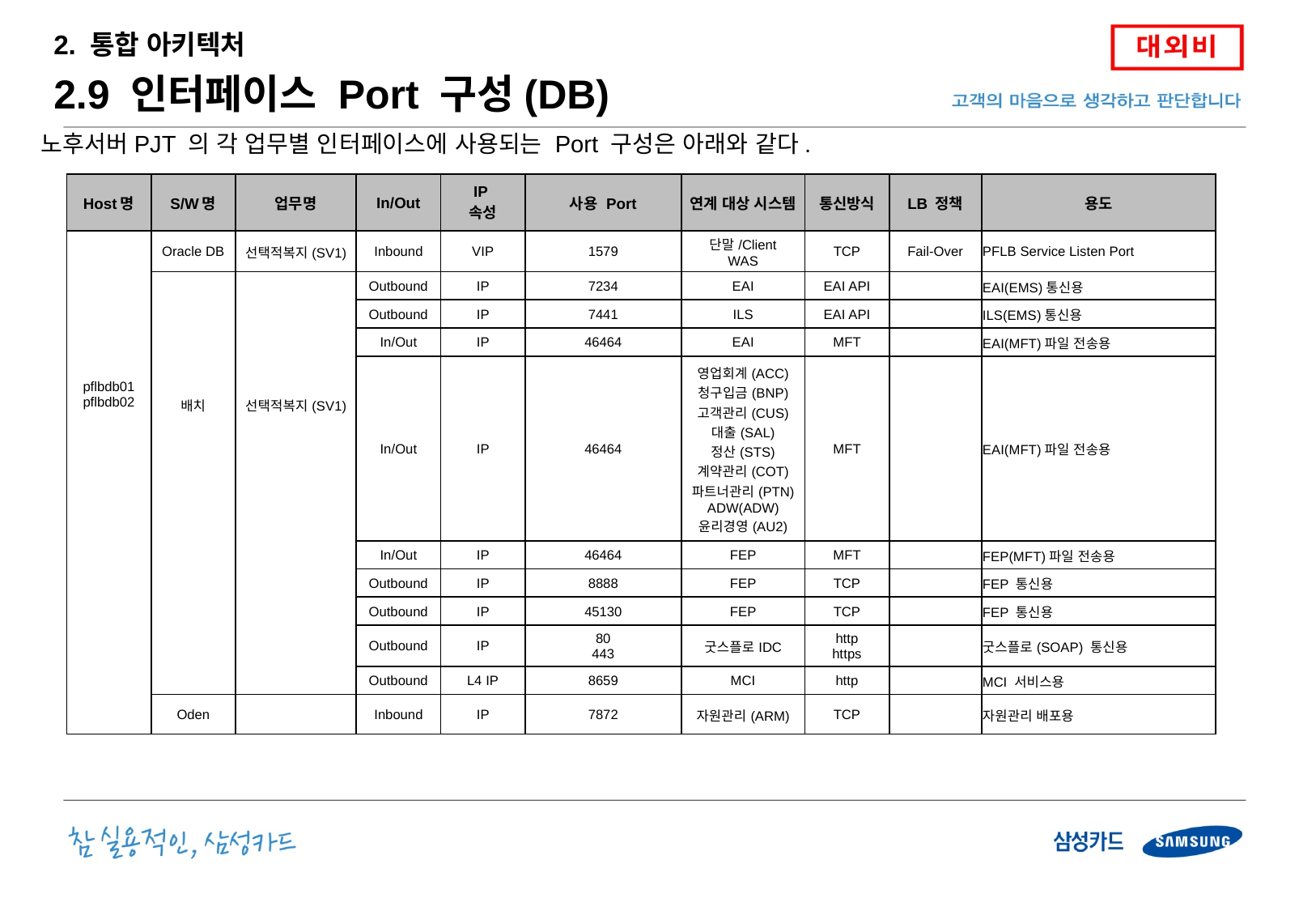

2. 통합 아키텍처
2.9 인터페이스 Port 구성(DB)
노후서버PJT 의 각 업무별 인터페이스에 사용되는 Port 구성은 아래와 같다.
| Host명 | S/W명 | 업무명 | In/Out | IP 속성 | 사용 Port | 연계 대상 시스템 | 통신방식 | LB 정책 | 용도 |
| --- | --- | --- | --- | --- | --- | --- | --- | --- | --- |
| pflbdb01 pflbdb02 | Oracle DB | 선택적복지(SV1) | Inbound | VIP | 1579 | 단말/Client WAS | TCP | Fail-Over | PFLB Service Listen Port |
|  | 배치 | 선택적복지(SV1) | Outbound | IP | 7234 | EAI | EAI API |  | EAI(EMS)통신용 |
|  |  |  | Outbound | IP | 7441 | ILS | EAI API |  | ILS(EMS)통신용 |
|  |  |  | In/Out | IP | 46464 | EAI | MFT |  | EAI(MFT)파일 전송용 |
|  |  |  | In/Out | IP | 46464 | 영업회계(ACC) 청구입금(BNP) 고객관리(CUS) 대출(SAL) 정산(STS) 계약관리(COT) 파트너관리(PTN) ADW(ADW) 윤리경영(AU2) | MFT |  | EAI(MFT)파일 전송용 |
|  |  |  | In/Out | IP | 46464 | FEP | MFT |  | FEP(MFT)파일 전송용 |
|  |  |  | Outbound | IP | 8888 | FEP | TCP |  | FEP 통신용 |
|  |  |  | Outbound | IP | 45130 | FEP | TCP |  | FEP 통신용 |
|  |  |  | Outbound | IP | 80 443 | 굿스플로IDC | http https |  | 굿스플로(SOAP) 통신용 |
|  |  |  | Outbound | L4 IP | 8659 | MCI | http |  | MCI 서비스용 |
|  | Oden |  | Inbound | IP | 7872 | 자원관리(ARM) | TCP |  | 자원관리 배포용 |